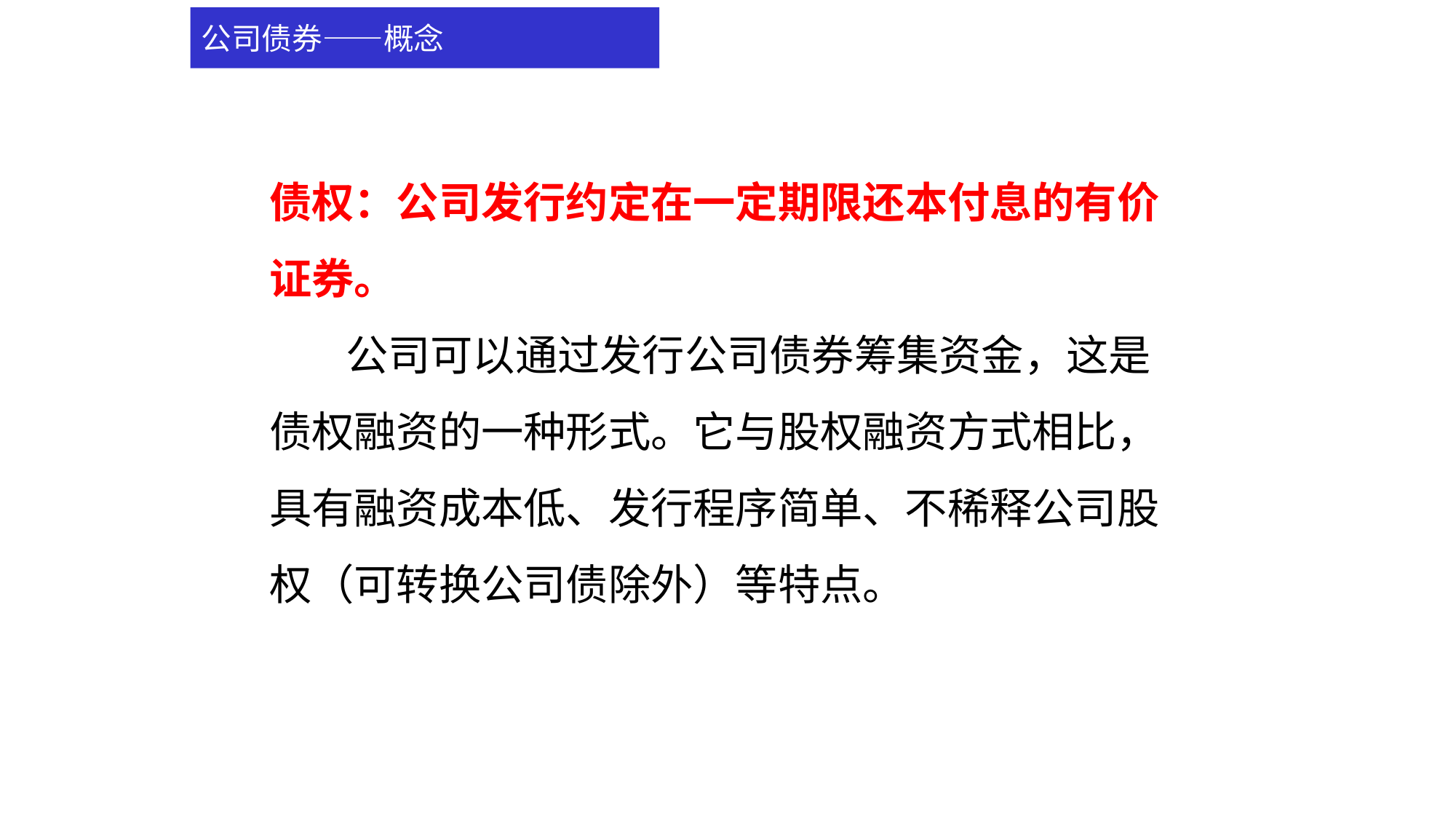

公司债券——概念
债权：公司发行约定在一定期限还本付息的有价证券。
       公司可以通过发行公司债券筹集资金，这是债权融资的一种形式。它与股权融资方式相比，具有融资成本低、发行程序简单、不稀释公司股权（可转换公司债除外）等特点。